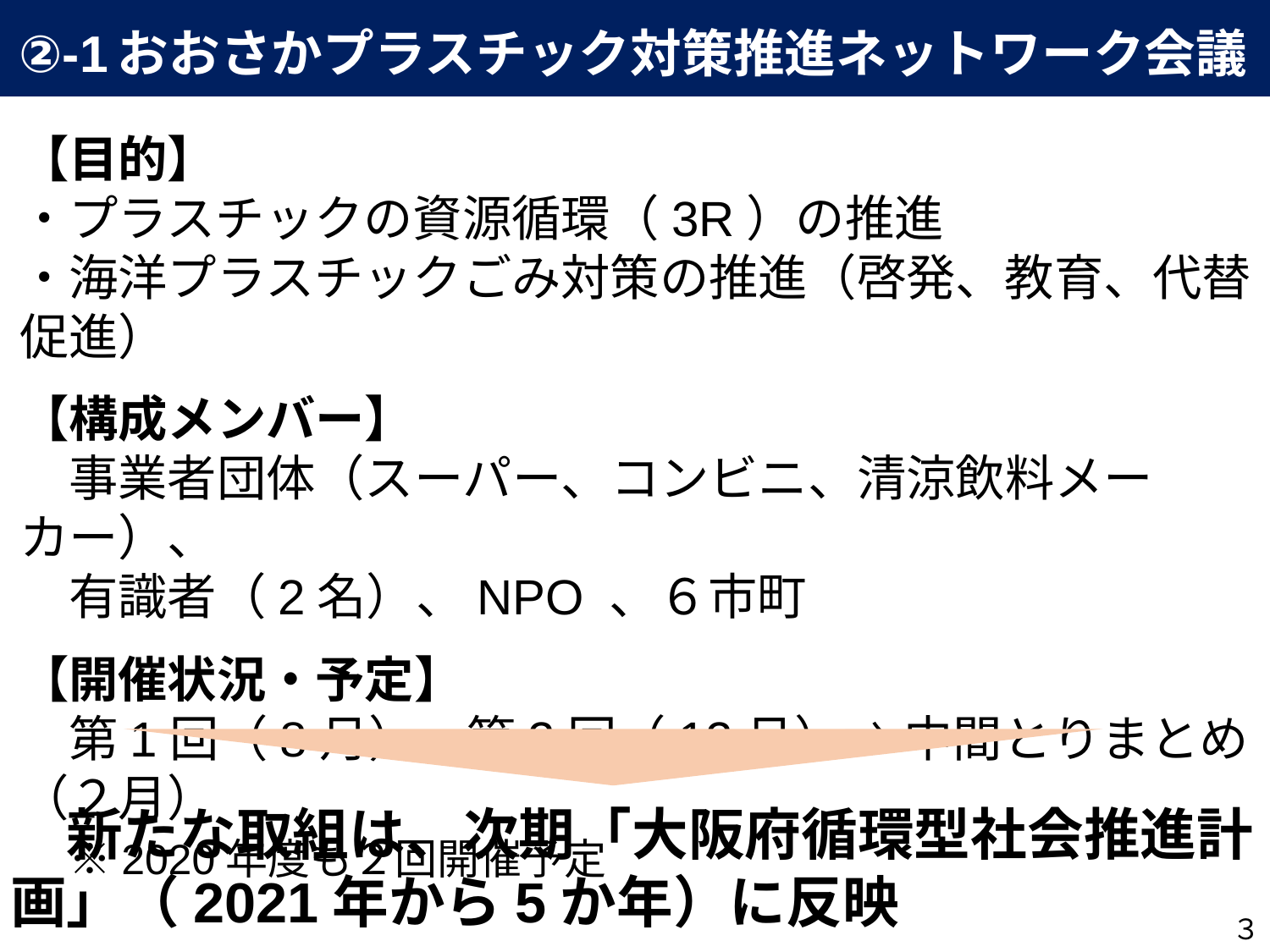

②‐1おおさかプラスチック対策推進ネットワーク会議
【目的】
・プラスチックの資源循環（3R）の推進
・海洋プラスチックごみ対策の推進（啓発、教育、代替促進）

【構成メンバー】
　事業者団体（スーパー、コンビニ、清涼飲料メーカー）、
　有識者（2名）、NPO 、６市町

【開催状況・予定】
　第1回（8月）、第2回（12月）⇒ 中間とりまとめ（２月）
　※2020年度も２回開催予定

　新たな取組は、次期「大阪府循環型社会推進計画」（2021年から5か年）に反映
３